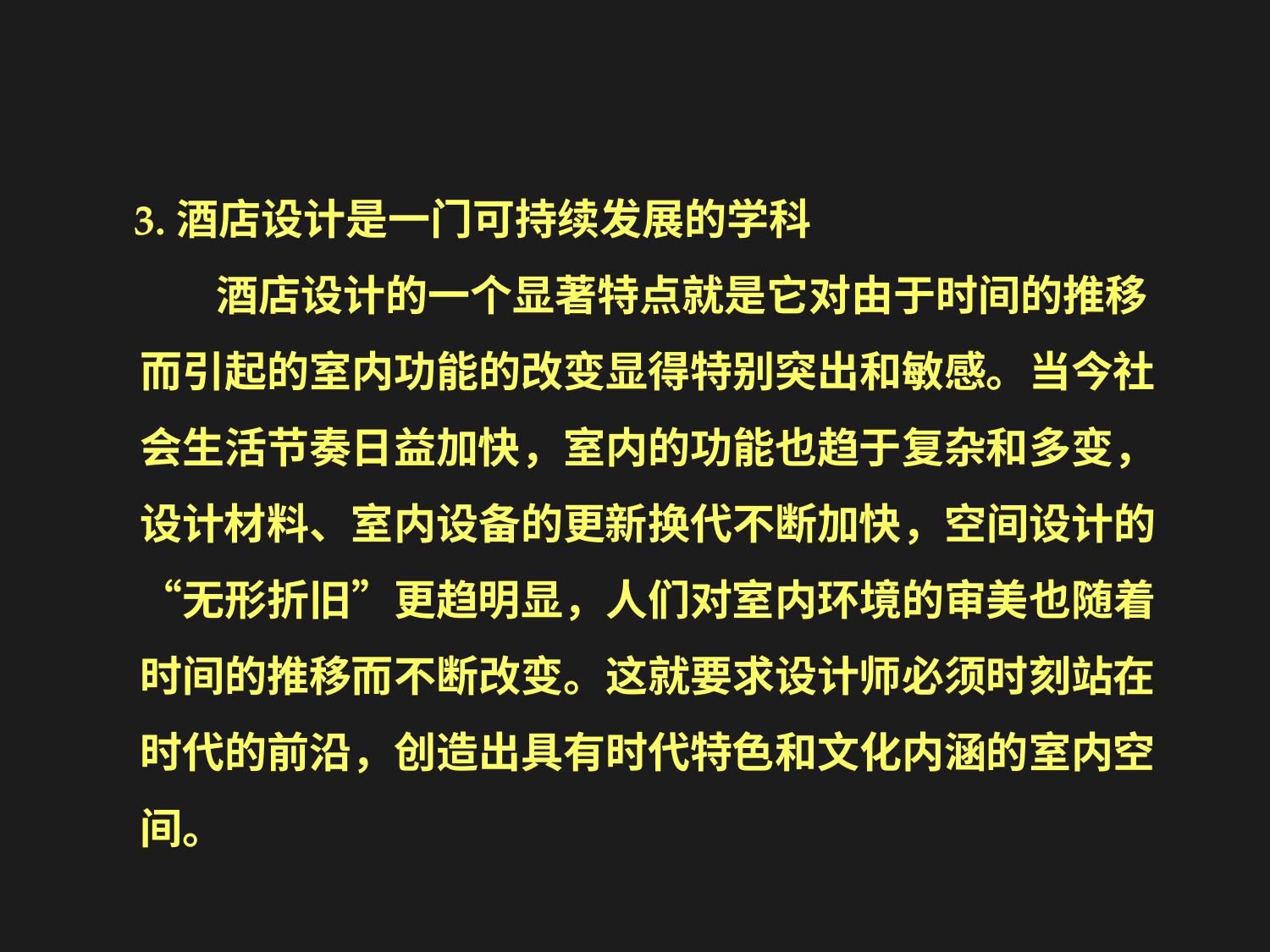

3.酒店设计是一门可持续发展的学科
            酒店设计的一个显著特点就是它对由于时间的推移而引起的室内功能的改变显得特别突出和敏感。当今社会生活节奏日益加快，室内的功能也趋于复杂和多变，设计材料、室内设备的更新换代不断加快，空间设计的“无形折旧”更趋明显，人们对室内环境的审美也随着时间的推移而不断改变。这就要求设计师必须时刻站在时代的前沿，创造出具有时代特色和文化内涵的室内空间。